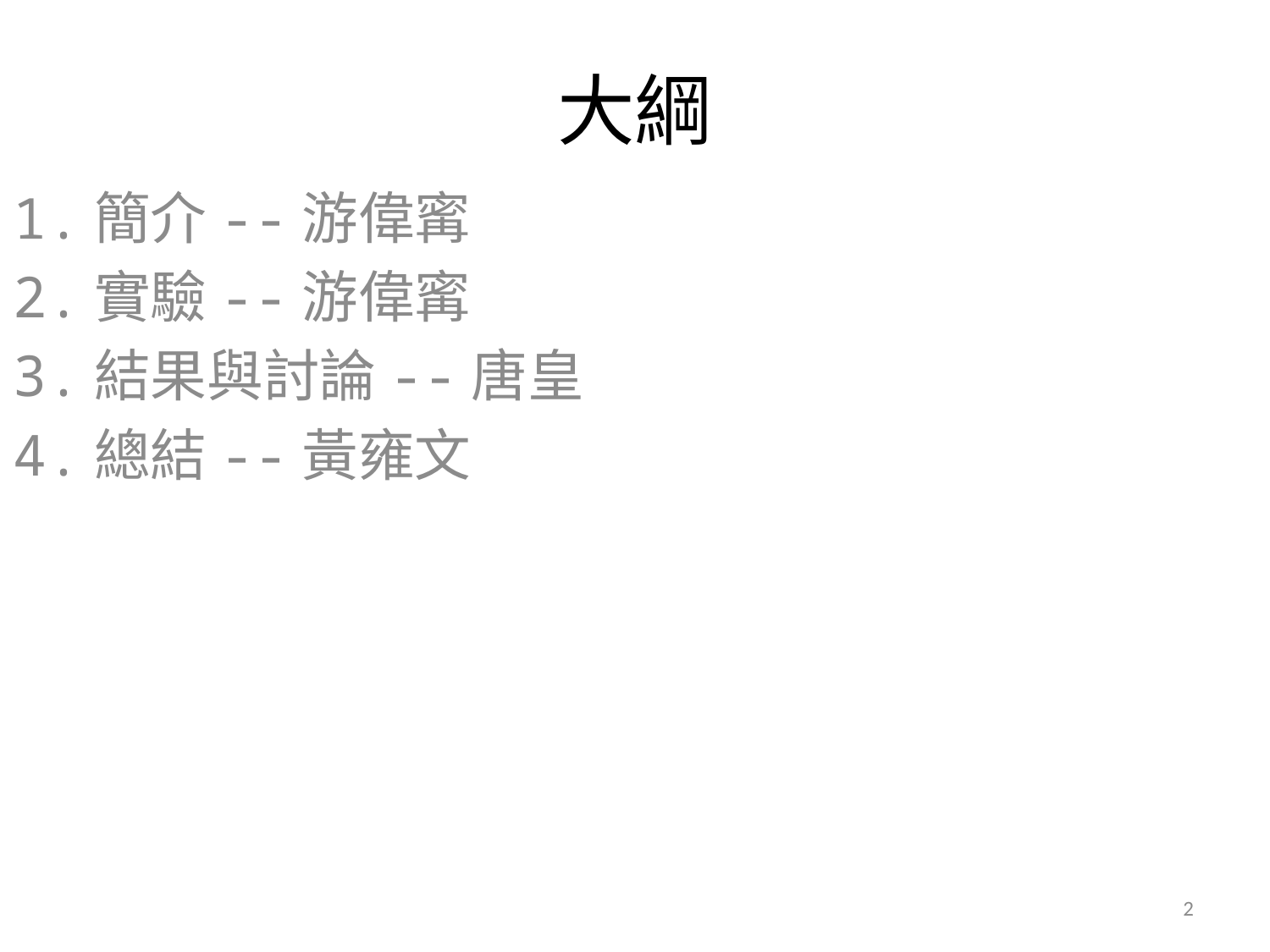

# 大綱
1.簡介--游偉寗
2.實驗--游偉寗
3.結果與討論--唐皇
4.總結--黃雍文
2